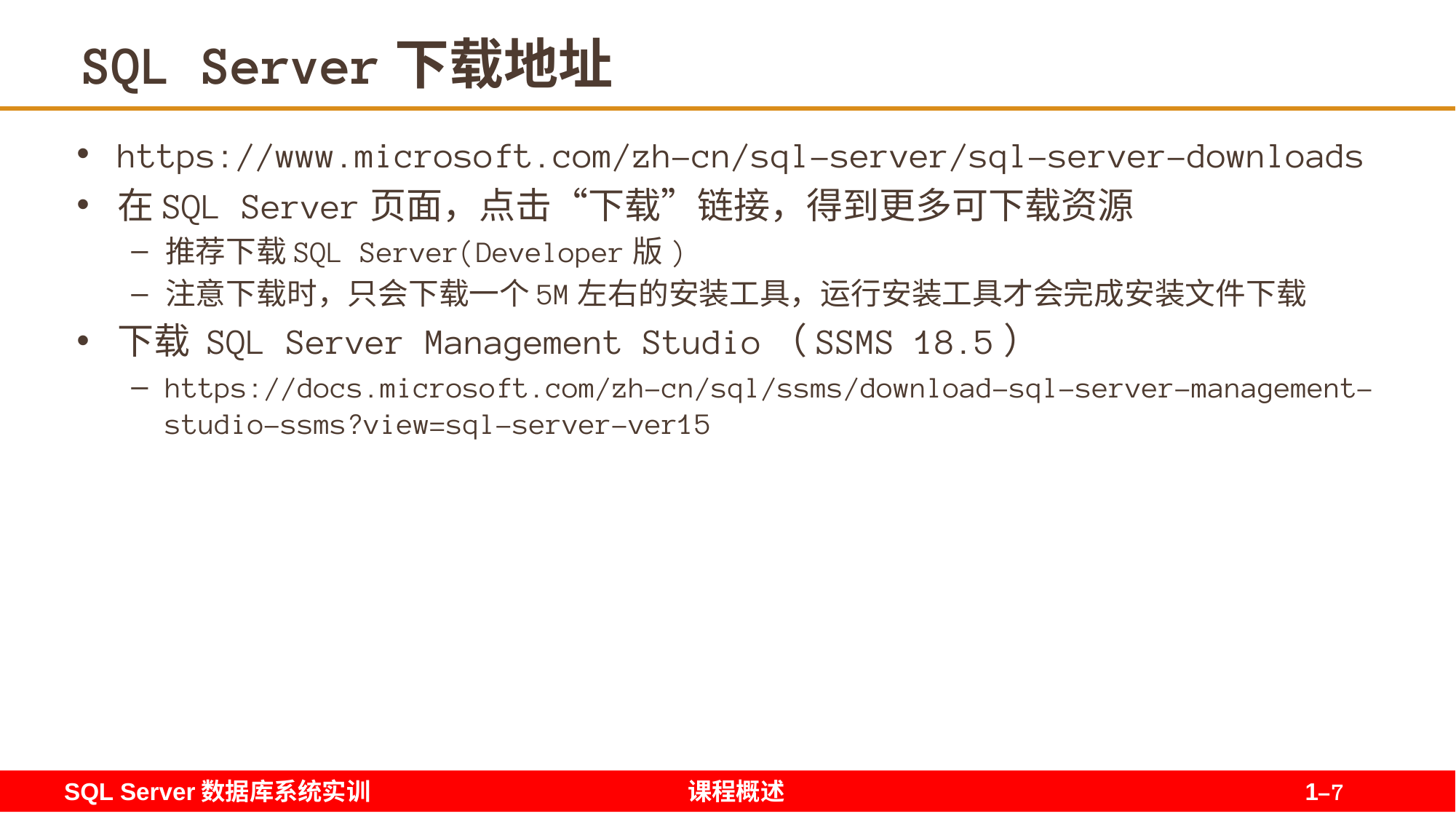

7
# SQL Server下载地址
https://www.microsoft.com/zh-cn/sql-server/sql-server-downloads
在SQL Server页面，点击“下载”链接，得到更多可下载资源
推荐下载SQL Server(Developer版)
注意下载时，只会下载一个5M左右的安装工具，运行安装工具才会完成安装文件下载
下载 SQL Server Management Studio（SSMS 18.5）
https://docs.microsoft.com/zh-cn/sql/ssms/download-sql-server-management-studio-ssms?view=sql-server-ver15